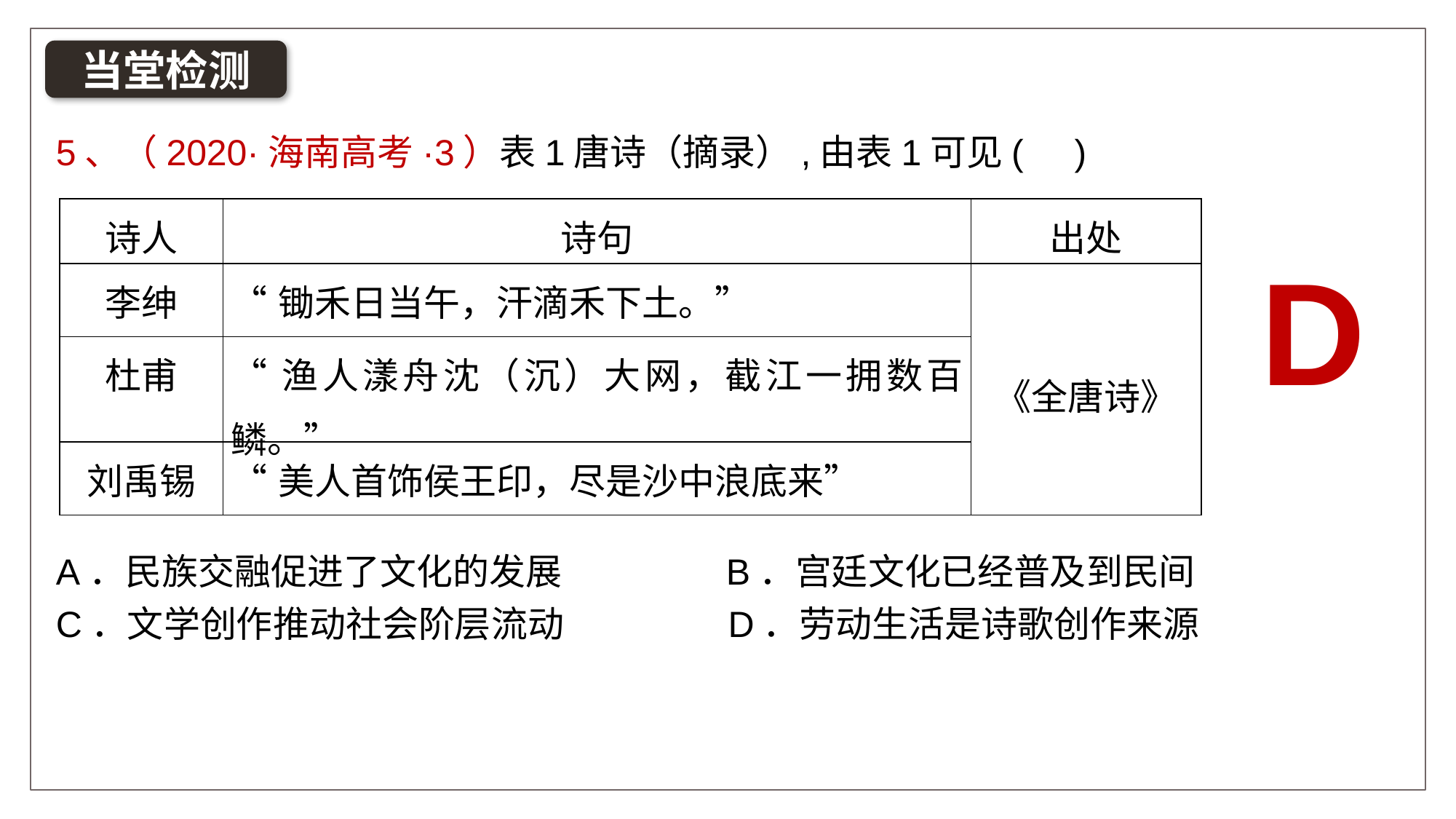

当堂检测
5、（2020·海南高考·3）表1唐诗（摘录）,由表1可见(     )

A．民族交融促进了文化的发展                   B．宫廷文化已经普及到民间
C．文学创作推动社会阶层流动                   D．劳动生活是诗歌创作来源
| 诗人 | 诗句 | 出处 |
| --- | --- | --- |
| 李绅 | “锄禾日当午，汗滴禾下土。” | 《全唐诗》 |
| 杜甫 | “渔人漾舟沈（沉）大网，截江一拥数百鳞。” |  |
| 刘禹锡 | “美人首饰侯王印，尽是沙中浪底来” |  |
D